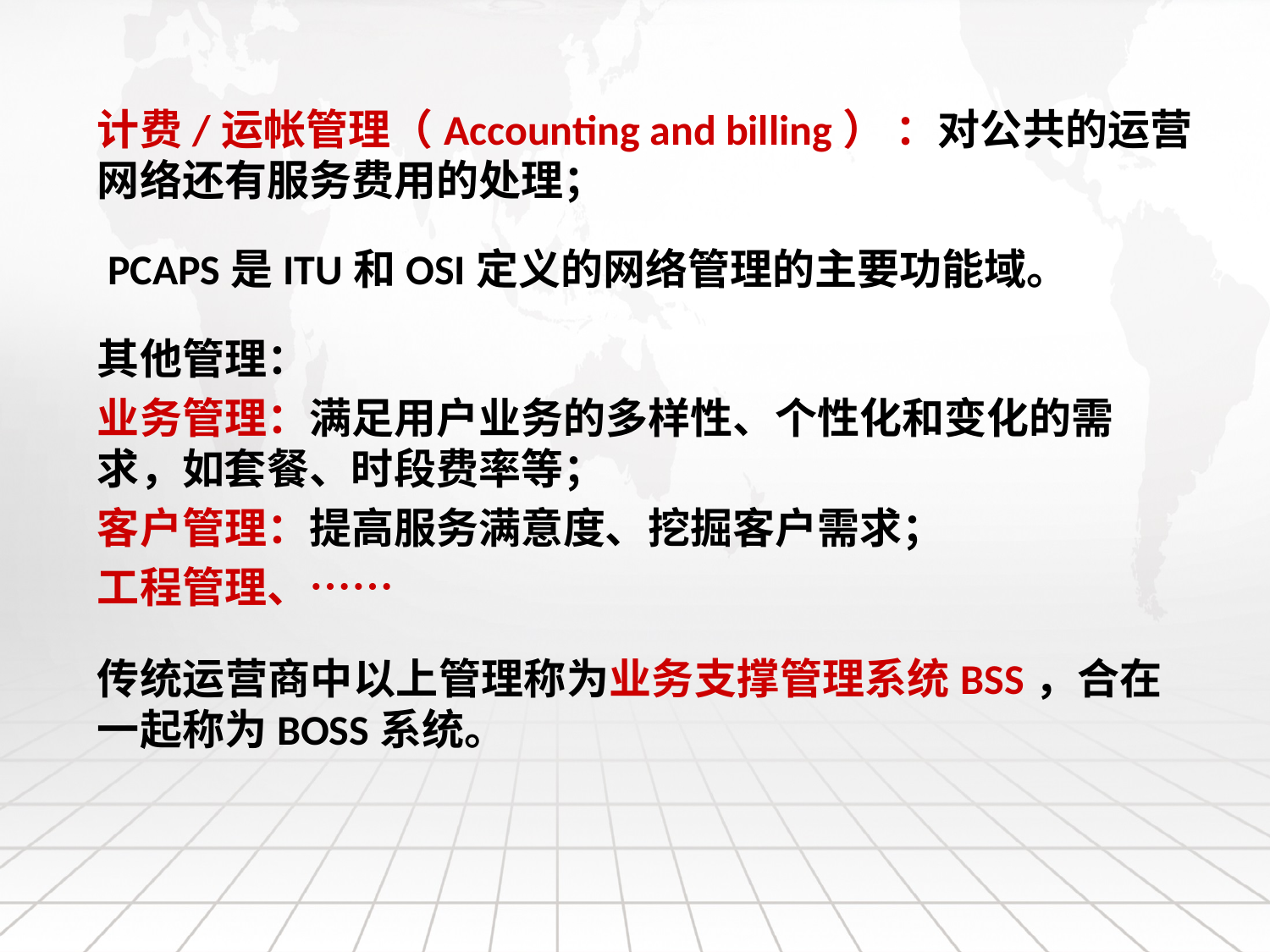

计费/运帐管理（Accounting and billing） ：对公共的运营网络还有服务费用的处理；
PCAPS是ITU和OSI定义的网络管理的主要功能域。
其他管理：
业务管理：满足用户业务的多样性、个性化和变化的需求，如套餐、时段费率等；
客户管理：提高服务满意度、挖掘客户需求；
工程管理、……
传统运营商中以上管理称为业务支撑管理系统BSS，合在一起称为BOSS系统。